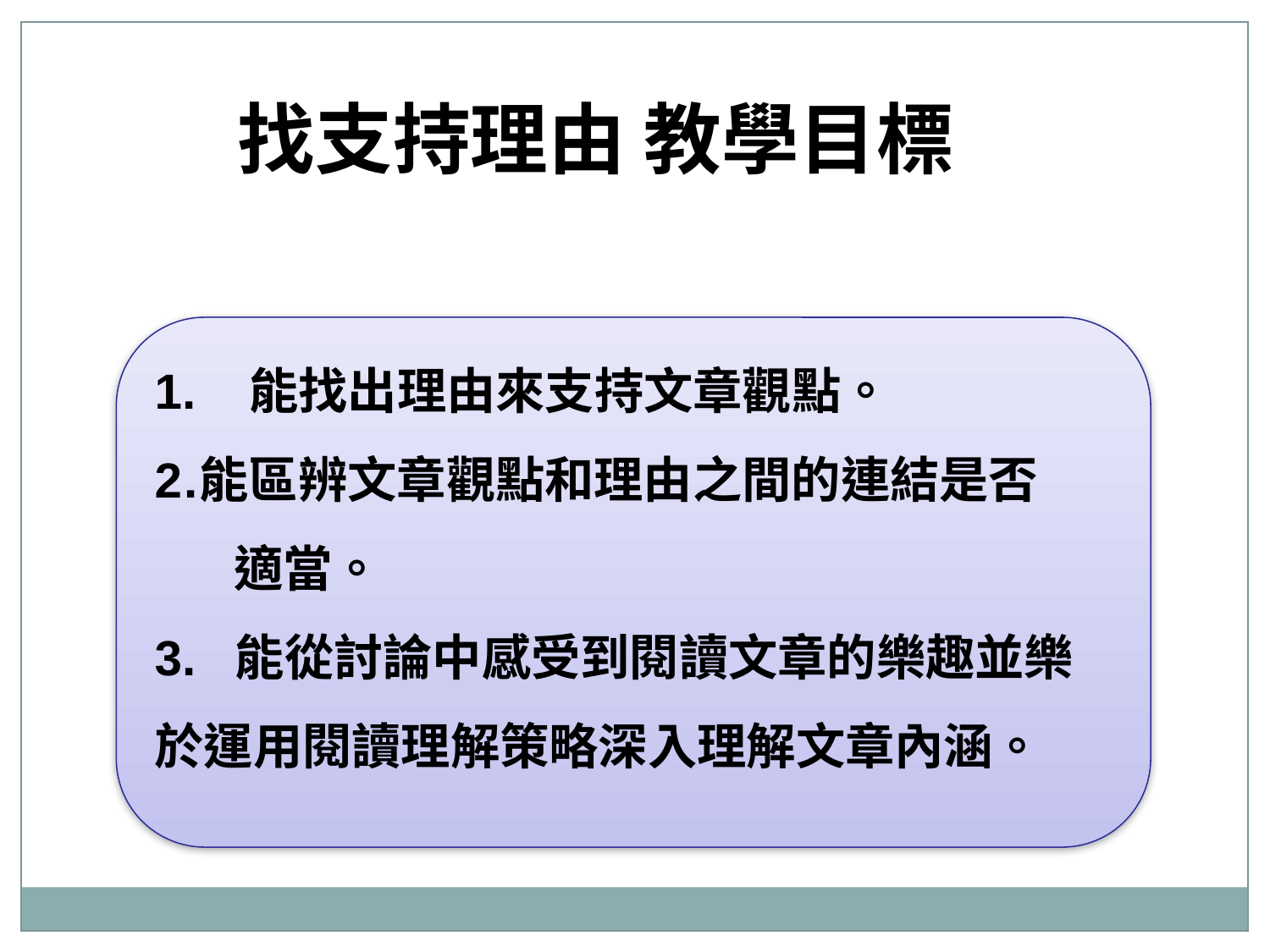

找支持理由 教學目標
1.   能找出理由來支持文章觀點。
能區辨文章觀點和理由之間的連結是否
      適當。
3.  能從討論中感受到閱讀文章的樂趣並樂於運用閱讀理解策略深入理解文章內涵。